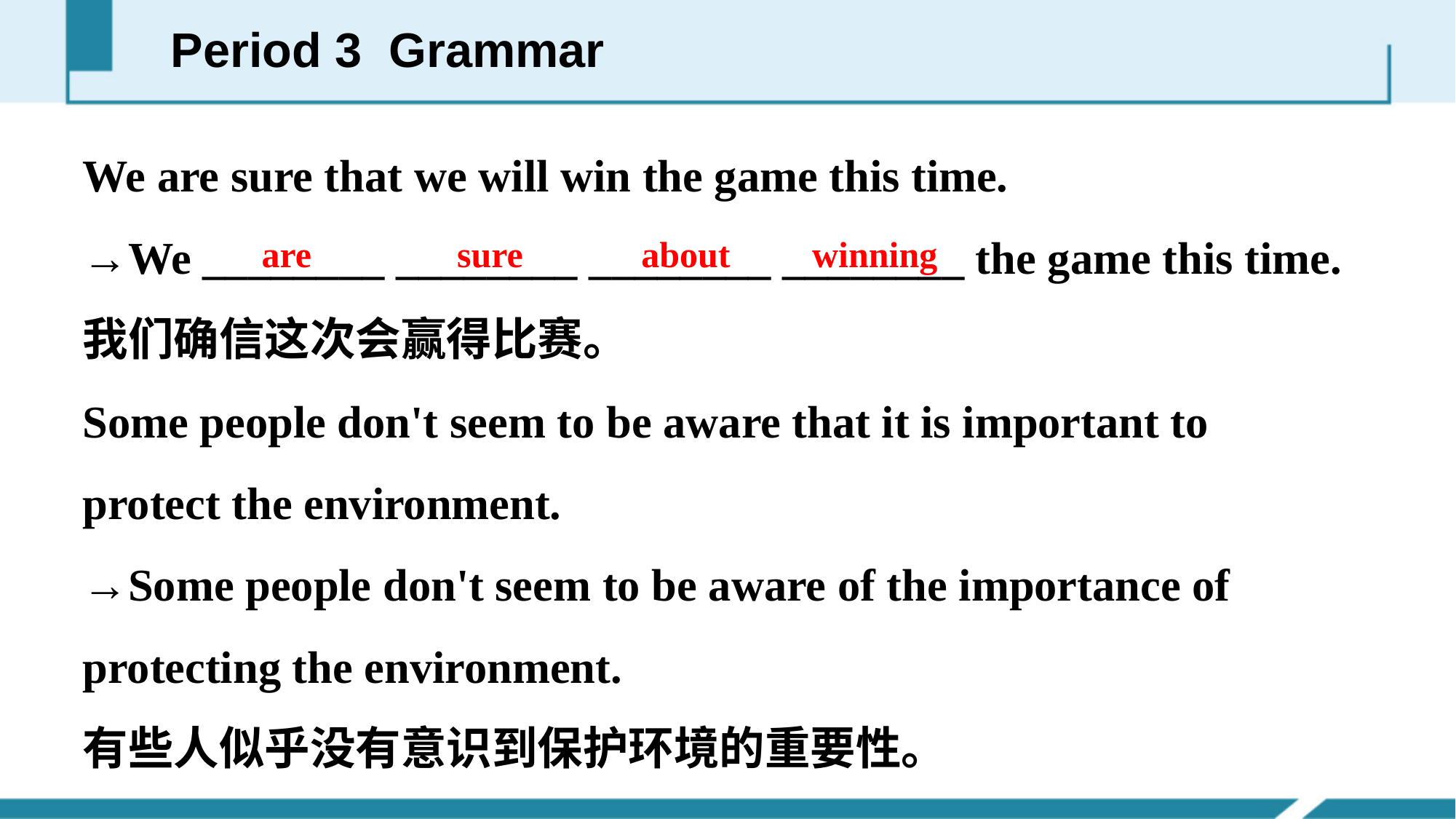

Period 3  Grammar
We are sure that we will win the game this time.
→We ________ ________ ________ ________ the game this time.
我们确信这次会赢得比赛。
Some people don't seem to be aware that it is important to protect the environment.
→Some people don't seem to be aware of the importance of protecting the environment.
有些人似乎没有意识到保护环境的重要性。
are                sure             about         winning